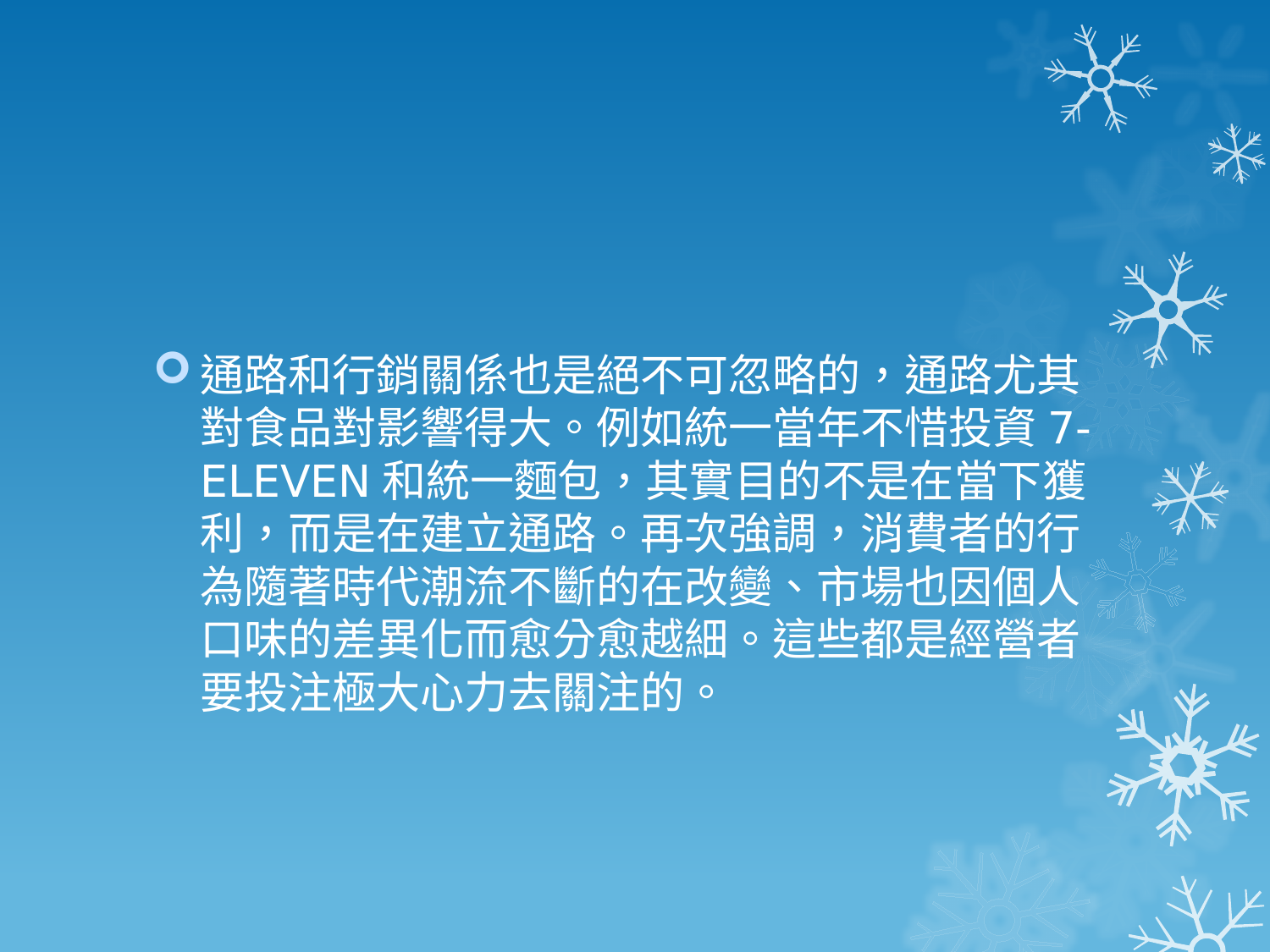

通路和行銷關係也是絕不可忽略的，通路尤其對食品對影響得大。例如統一當年不惜投資7-ELEVEN和統一麵包，其實目的不是在當下獲利，而是在建立通路。再次強調，消費者的行為隨著時代潮流不斷的在改變、市場也因個人口味的差異化而愈分愈越細。這些都是經營者要投注極大心力去關注的。